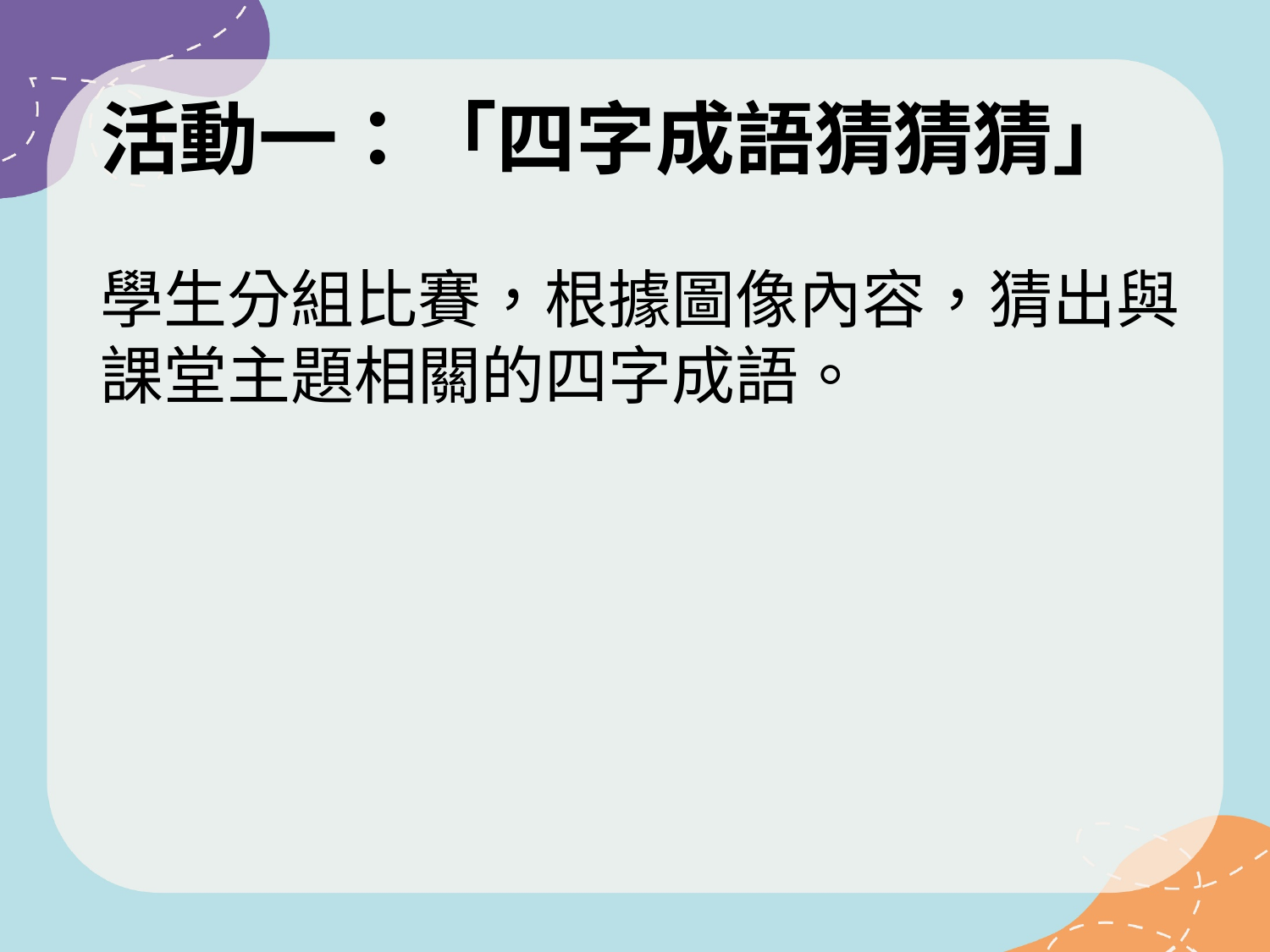

# 活動一：「四字成語猜猜猜」
學生分組比賽，根據圖像內容，猜出與課堂主題相關的四字成語。